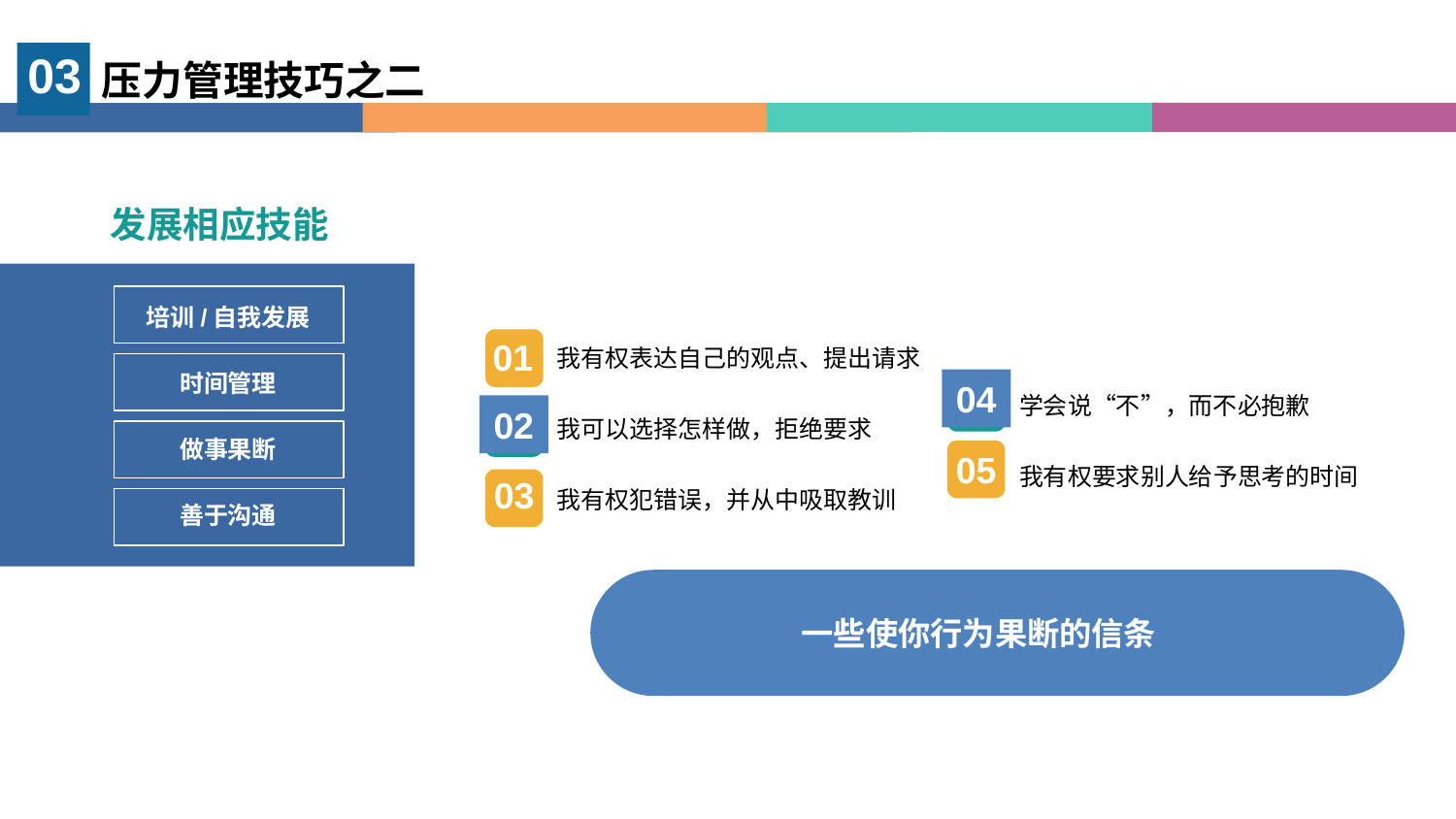

03

压力管理技巧之二
发展相应技能

培训/自我发展
01

我有权表达自己的观点、提出请求

时间管理
04

学会说“不”，而不必抱歉
02

我可以选择怎样做，拒绝要求

做事果断
05

我有权要求别人给予思考的时间
03

我有权犯错误，并从中吸取教训

善于沟通

一些使你行为果断的信条